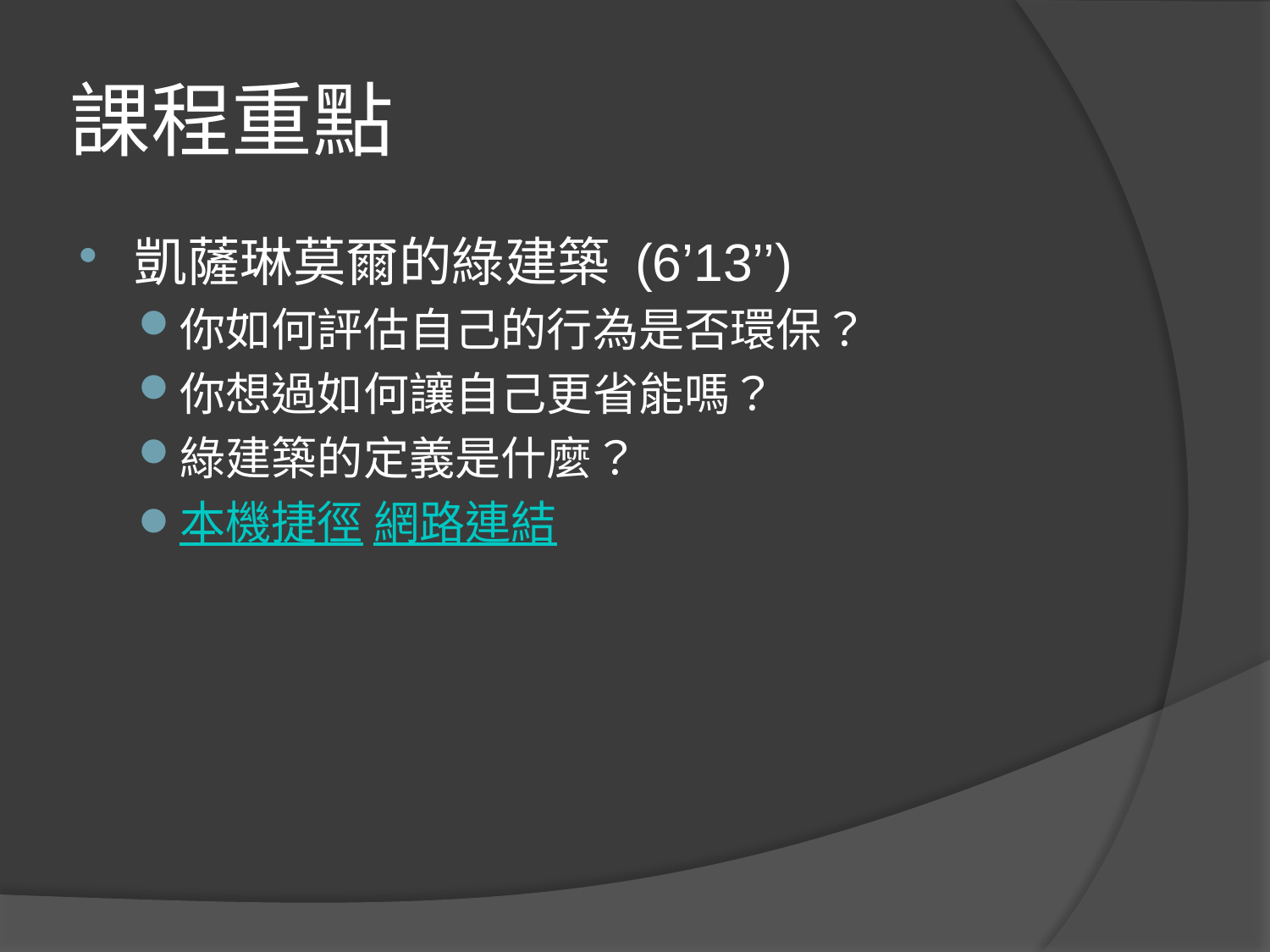

# 課程重點
凱薩琳莫爾的綠建築 (6’13’’)
你如何評估自己的行為是否環保？
你想過如何讓自己更省能嗎？
綠建築的定義是什麼？
本機捷徑 網路連結